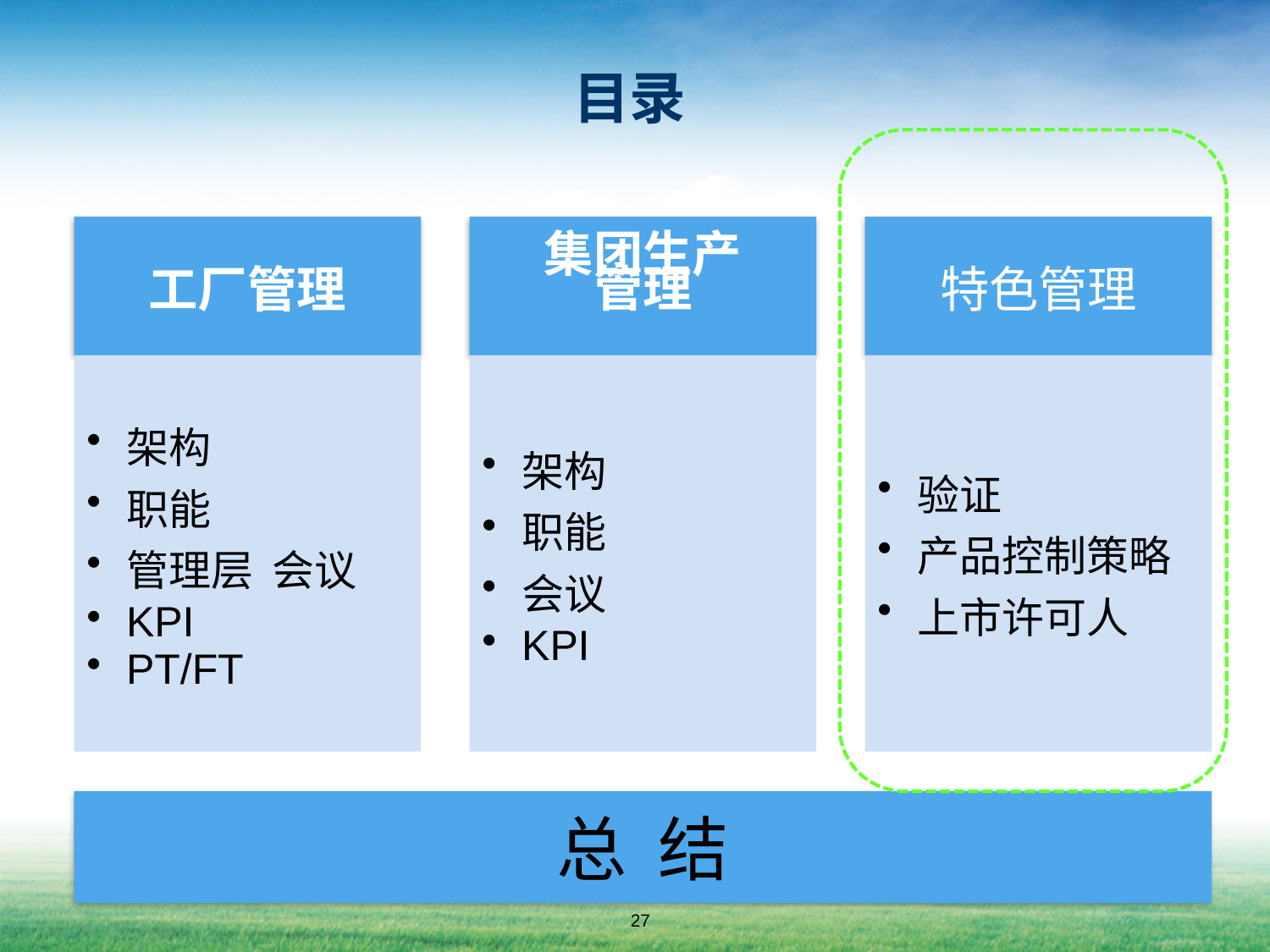

# 目录
工厂管理
架构
职能
集团生产
管理
架构
会议
特色管理
验证
产品控制策略
管理层  会议
KPI
职能
KPI
上市许可人
PT/FT

总  结
27